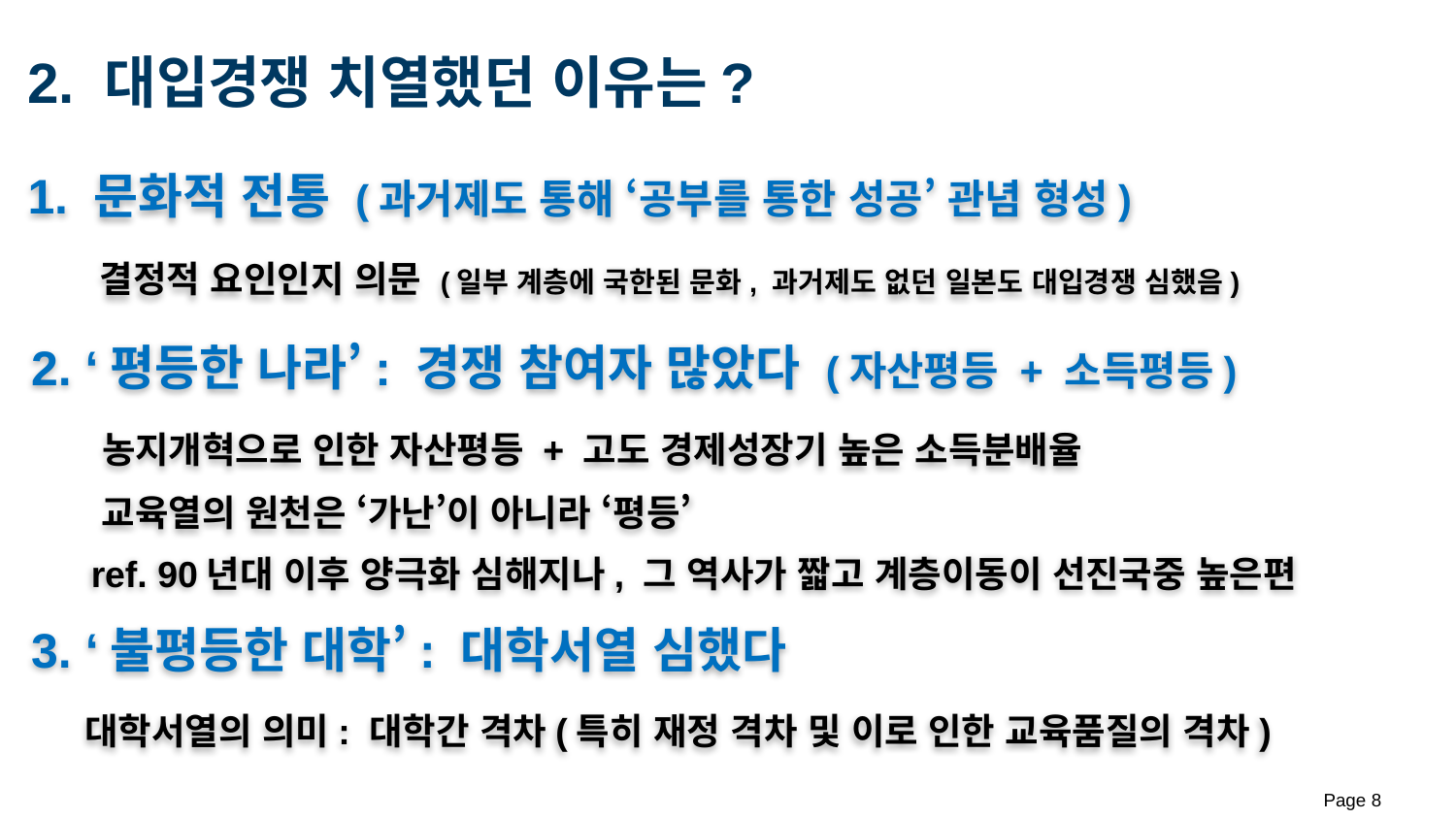

2. 대입경쟁 치열했던 이유는?
1. 문화적 전통 (과거제도 통해 ‘공부를 통한 성공’ 관념 형성)
 결정적 요인인지 의문 (일부 계층에 국한된 문화, 과거제도 없던 일본도 대입경쟁 심했음)
2. ‘평등한 나라’: 경쟁 참여자 많았다 (자산평등 + 소득평등)
 농지개혁으로 인한 자산평등 + 고도 경제성장기 높은 소득분배율
 교육열의 원천은 ‘가난’이 아니라 ‘평등’
 ref. 90년대 이후 양극화 심해지나, 그 역사가 짧고 계층이동이 선진국중 높은편
3. ‘불평등한 대학’: 대학서열 심했다
    대학서열의 의미: 대학간 격차(특히 재정 격차 및 이로 인한 교육품질의 격차)
Page 8